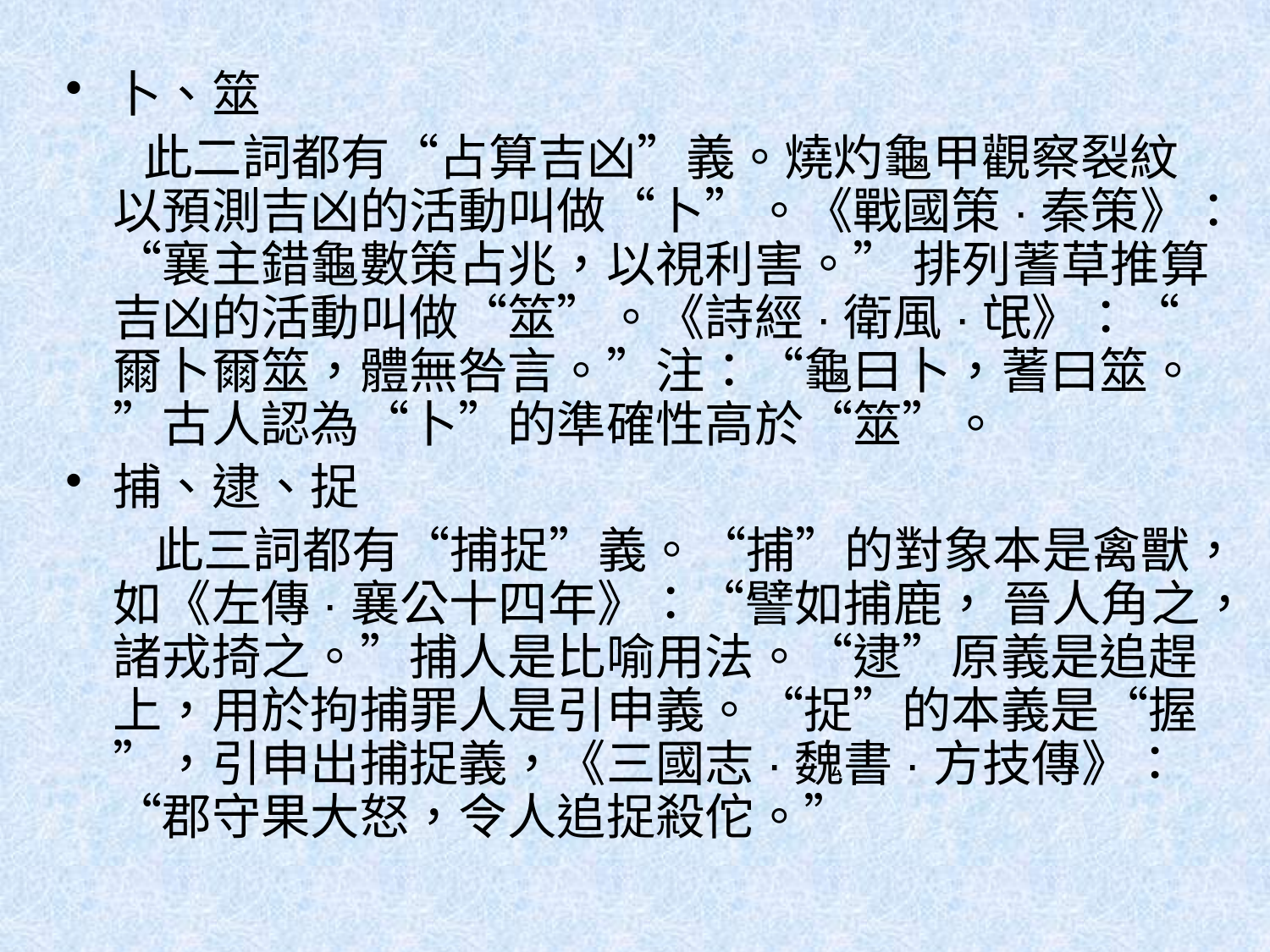

卜、筮
      此二詞都有“占算吉凶”義。燒灼龜甲觀察裂紋以預測吉凶的活動叫做“卜”。《戰國策·秦策》：“襄主錯龜數策占兆，以視利害。” 排列蓍草推算吉凶的活動叫做“筮”。《詩經·衛風·氓》：“爾卜爾筮，體無咎言。”注：“龜曰卜，蓍曰筮。”古人認為“卜”的準確性高於“筮”。
捕、逮、捉
       此三詞都有“捕捉”義。“捕”的對象本是禽獸，如《左傳·襄公十四年》：“譬如捕鹿， 晉人角之，諸戎掎之。”捕人是比喻用法。“逮”原義是追趕上，用於拘捕罪人是引申義。“捉”的本義是“握”，引申出捕捉義，《三國志·魏書·方技傳》：“郡守果大怒，令人追捉殺佗。”